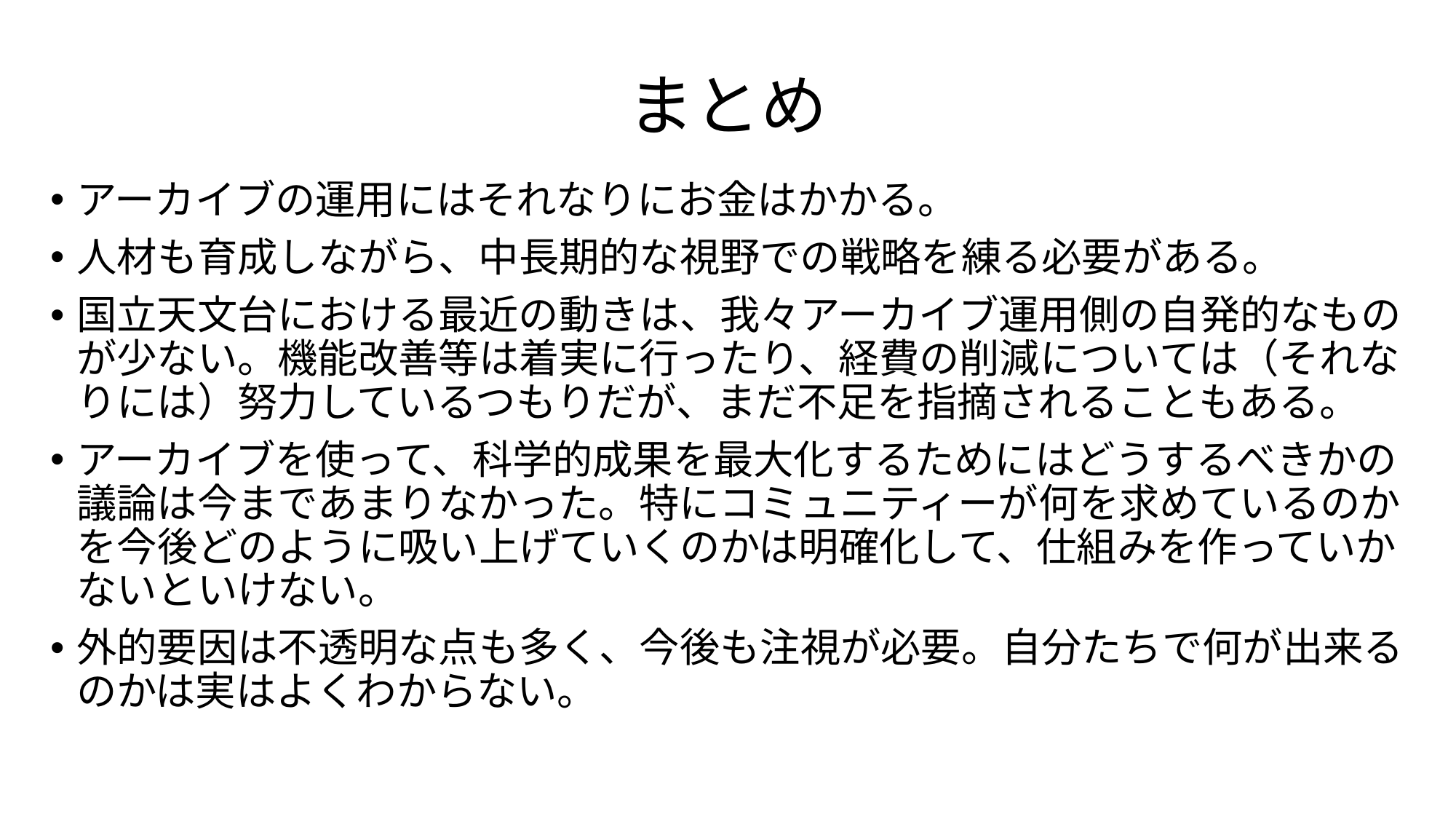

# まとめ
アーカイブの運用にはそれなりにお金はかかる。
人材も育成しながら、中長期的な視野での戦略を練る必要がある。
国立天文台における最近の動きは、我々アーカイブ運用側の自発的なものが少ない。機能改善等は着実に行ったり、経費の削減については（それなりには）努力しているつもりだが、まだ不足を指摘されることもある。
アーカイブを使って、科学的成果を最大化するためにはどうするべきかの議論は今まであまりなかった。特にコミュニティーが何を求めているのかを今後どのように吸い上げていくのかは明確化して、仕組みを作っていかないといけない。
外的要因は不透明な点も多く、今後も注視が必要。自分たちで何が出来るのかは実はよくわからない。